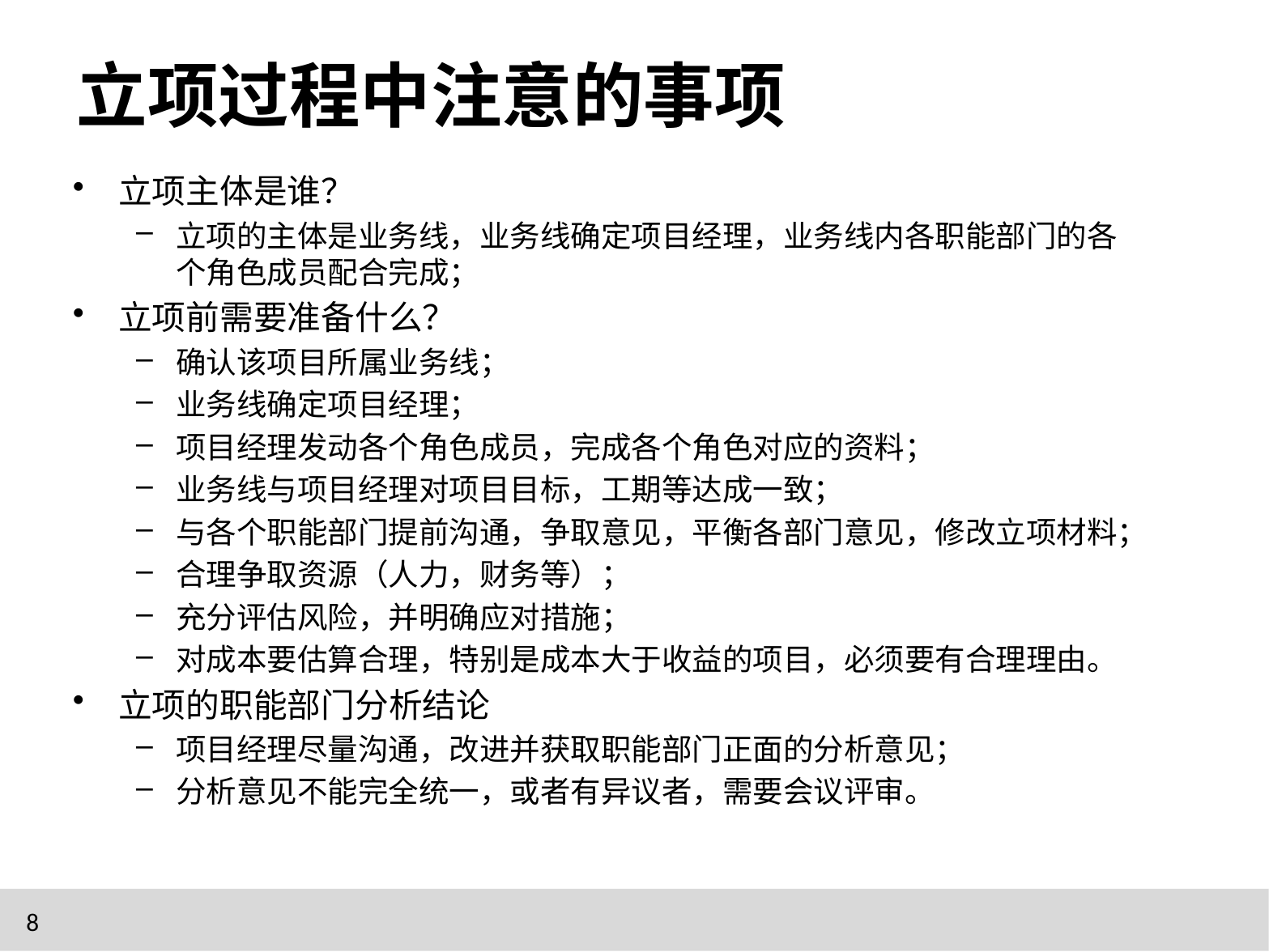

# 立项过程中注意的事项
立项主体是谁？
立项的主体是业务线，业务线确定项目经理，业务线内各职能部门的各个角色成员配合完成；
立项前需要准备什么？
确认该项目所属业务线；
业务线确定项目经理；
项目经理发动各个角色成员，完成各个角色对应的资料；
业务线与项目经理对项目目标，工期等达成一致；
与各个职能部门提前沟通，争取意见，平衡各部门意见，修改立项材料；
合理争取资源（人力，财务等）；
充分评估风险，并明确应对措施；
对成本要估算合理，特别是成本大于收益的项目，必须要有合理理由。
立项的职能部门分析结论
项目经理尽量沟通，改进并获取职能部门正面的分析意见；
分析意见不能完全统一，或者有异议者，需要会议评审。
8